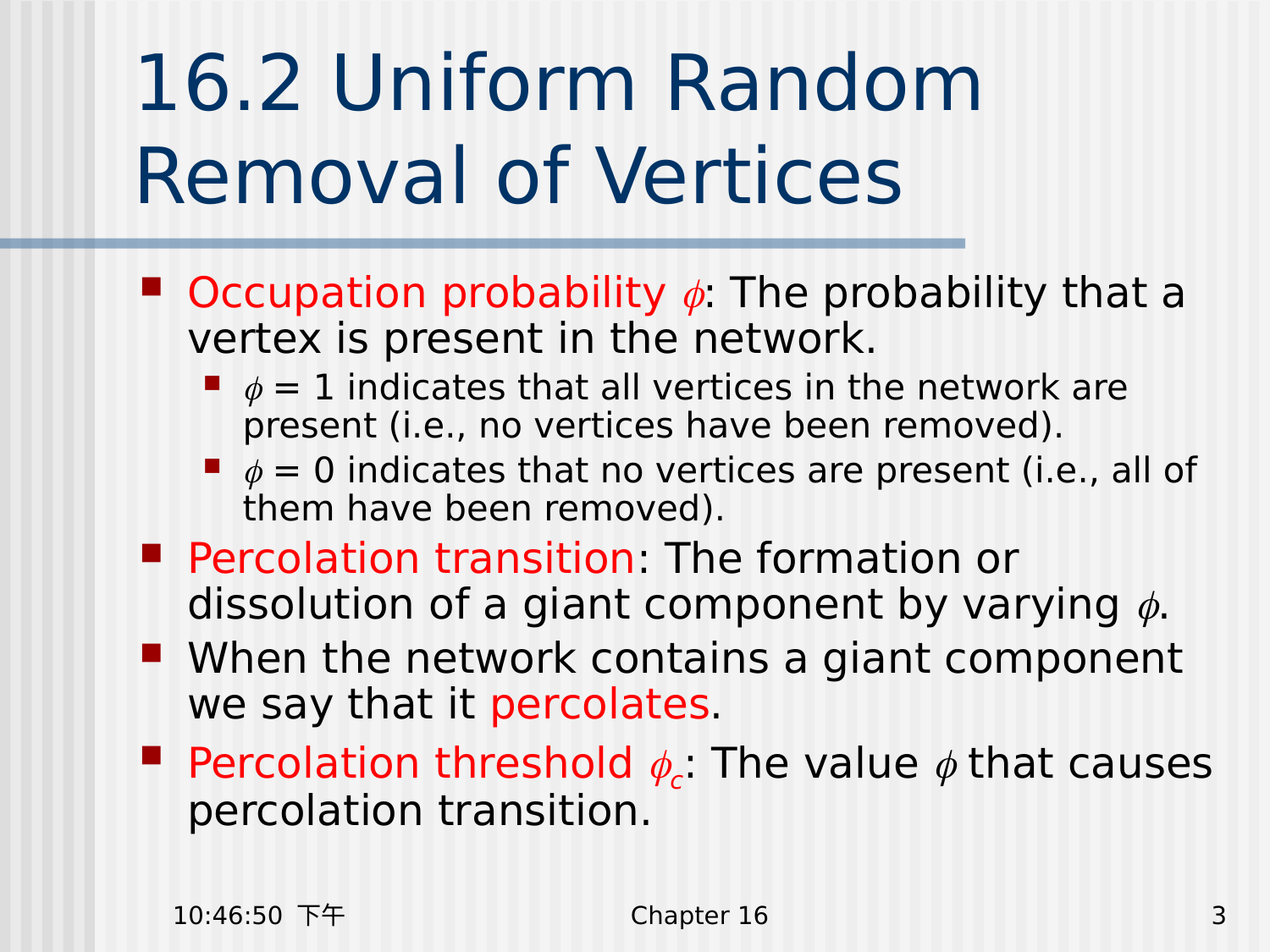

# 16.2 Uniform Random Removal of Vertices
Occupation probability φ: The probability that a vertex is present in the network.
φ = 1 indicates that all vertices in the network are present (i.e., no vertices have been removed).
φ = 0 indicates that no vertices are present (i.e., all of them have been removed).
Percolation transition: The formation or dissolution of a giant component by varying φ.
When the network contains a giant component we say that it percolates.
Percolation threshold φc: The value φ that causes percolation transition.
10:46:50 下午
Chapter 16
3